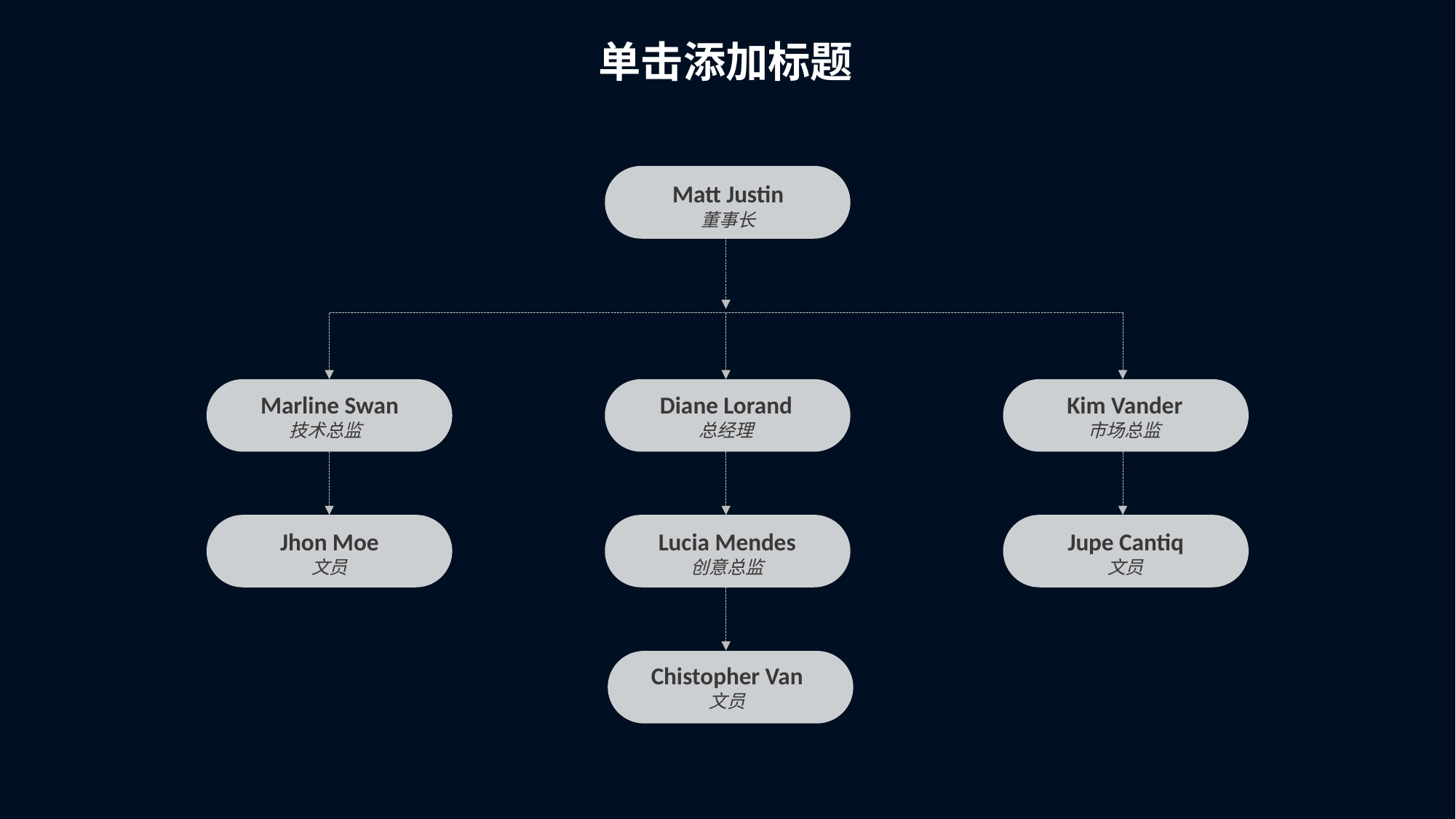

单击添加标题
Matt Justin
董事长

Marline Swan
技术总监

Diane Lorand
总经理

Kim Vander
市场总监

Jhon Moe
文员

Lucia Mendes
创意总监

Jupe Cantiq
文员

Chistopher Van
文员